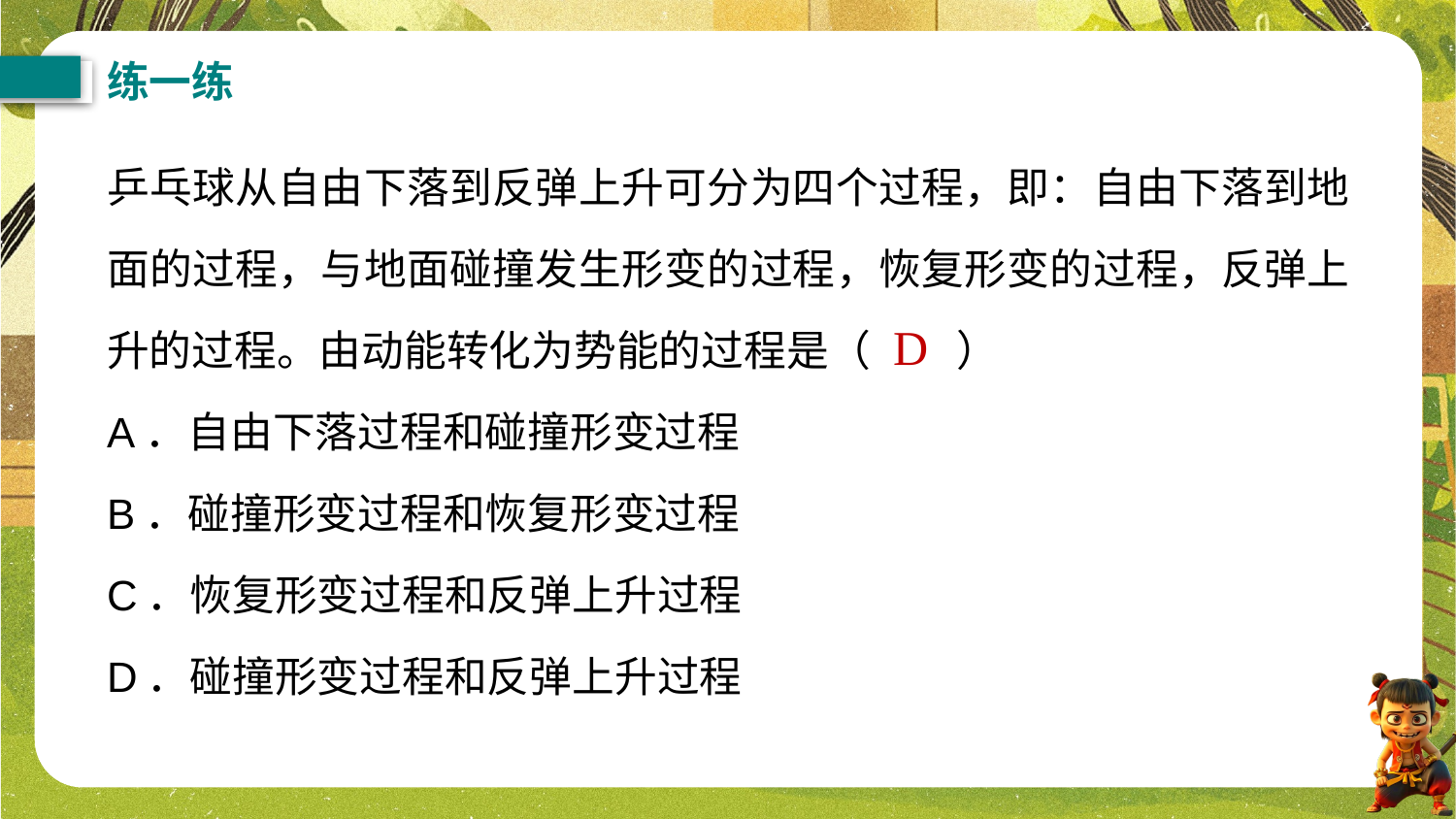

练一练

乒乓球从自由下落到反弹上升可分为四个过程，即：自由下落到地面的过程，与地面碰撞发生形变的过程，恢复形变的过程，反弹上升的过程。由动能转化为势能的过程是（　　）
A．自由下落过程和碰撞形变过程
B．碰撞形变过程和恢复形变过程
C．恢复形变过程和反弹上升过程
D．碰撞形变过程和反弹上升过程
D